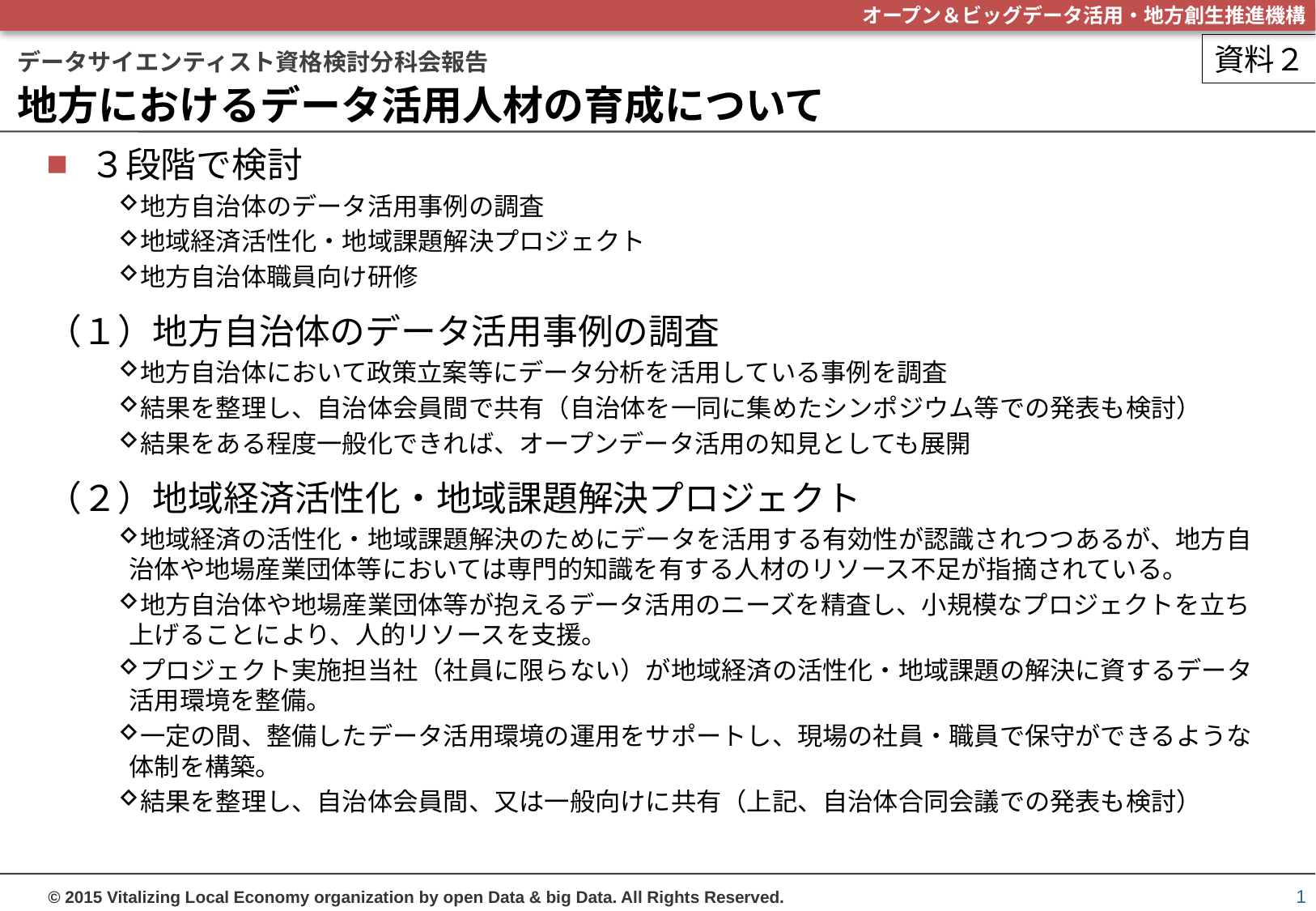

データサイエンティスト資格検討分科会報告
資料２
# 地方におけるデータ活用人材の育成について
３段階で検討
地方自治体のデータ活用事例の調査
地域経済活性化・地域課題解決プロジェクト
地方自治体職員向け研修
（１）地方自治体のデータ活用事例の調査
地方自治体において政策立案等にデータ分析を活用している事例を調査
結果を整理し、自治体会員間で共有（自治体を一同に集めたシンポジウム等での発表も検討）
結果をある程度一般化できれば、オープンデータ活用の知見としても展開
（２）地域経済活性化・地域課題解決プロジェクト
地域経済の活性化・地域課題解決のためにデータを活用する有効性が認識されつつあるが、地方自治体や地場産業団体等においては専門的知識を有する人材のリソース不足が指摘されている。
地方自治体や地場産業団体等が抱えるデータ活用のニーズを精査し、小規模なプロジェクトを立ち上げることにより、人的リソースを支援。
プロジェクト実施担当社（社員に限らない）が地域経済の活性化・地域課題の解決に資するデータ活用環境を整備。
一定の間、整備したデータ活用環境の運用をサポートし、現場の社員・職員で保守ができるような体制を構築。
結果を整理し、自治体会員間、又は一般向けに共有（上記、自治体合同会議での発表も検討）
1